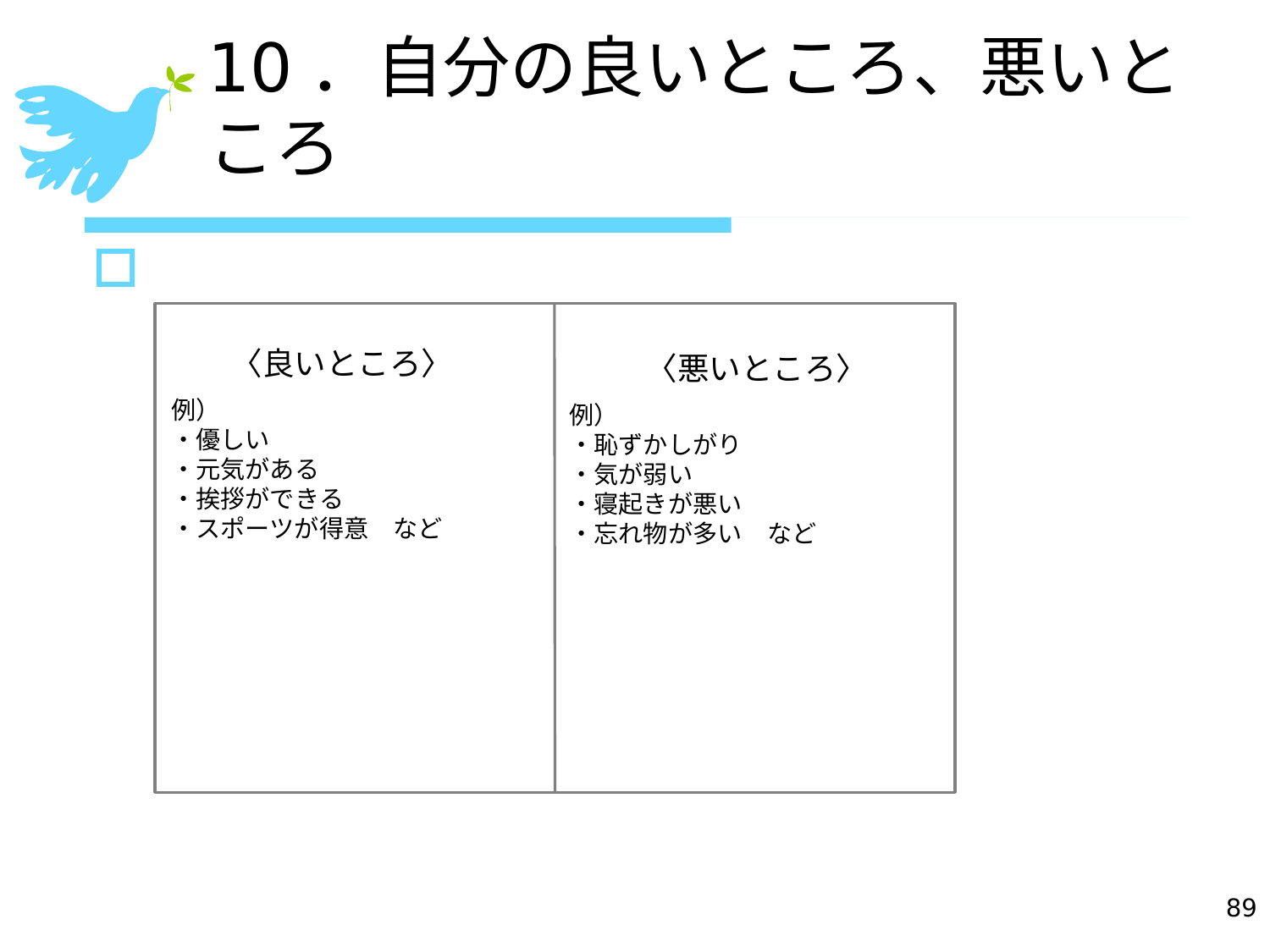

10．自分の良いところ、悪いところ

〈良いところ〉
〈悪いところ〉
例）
・優しい
・元気がある
・挨拶ができる
・スポーツが得意　など
例）
・恥ずかしがり
・気が弱い
・寝起きが悪い
・忘れ物が多い　など
89